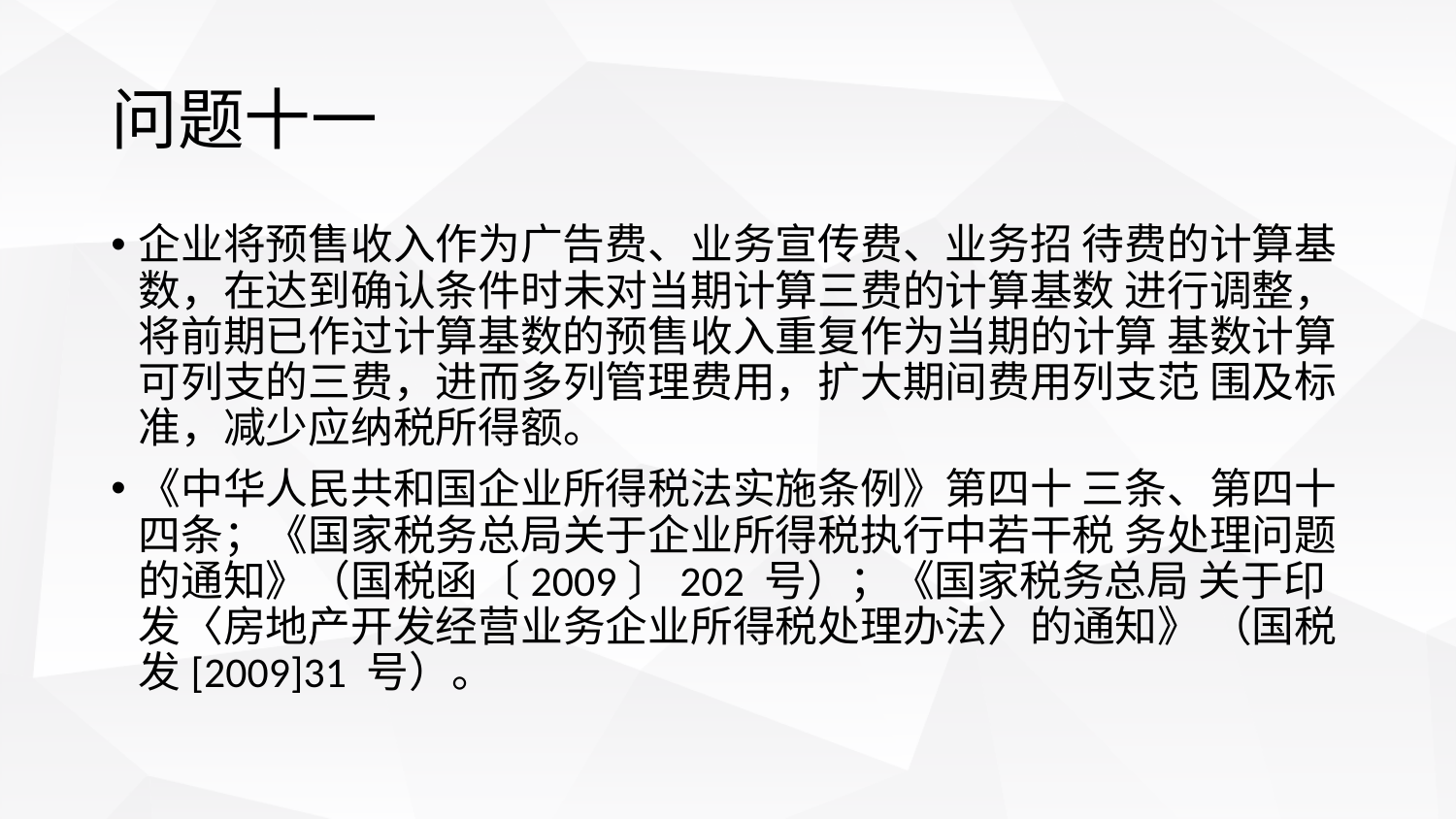

# 问题十一
企业将预售收入作为广告费、业务宣传费、业务招 待费的计算基数，在达到确认条件时未对当期计算三费的计算基数 进行调整，将前期已作过计算基数的预售收入重复作为当期的计算 基数计算可列支的三费，进而多列管理费用，扩大期间费用列支范 围及标准，减少应纳税所得额。
《中华人民共和国企业所得税法实施条例》第四十 三条、第四十四条；《国家税务总局关于企业所得税执行中若干税 务处理问题的通知》（国税函〔2009〕202 号）；《国家税务总局 关于印发〈房地产开发经营业务企业所得税处理办法〉的通知》 （国税发[2009]31 号）。
89